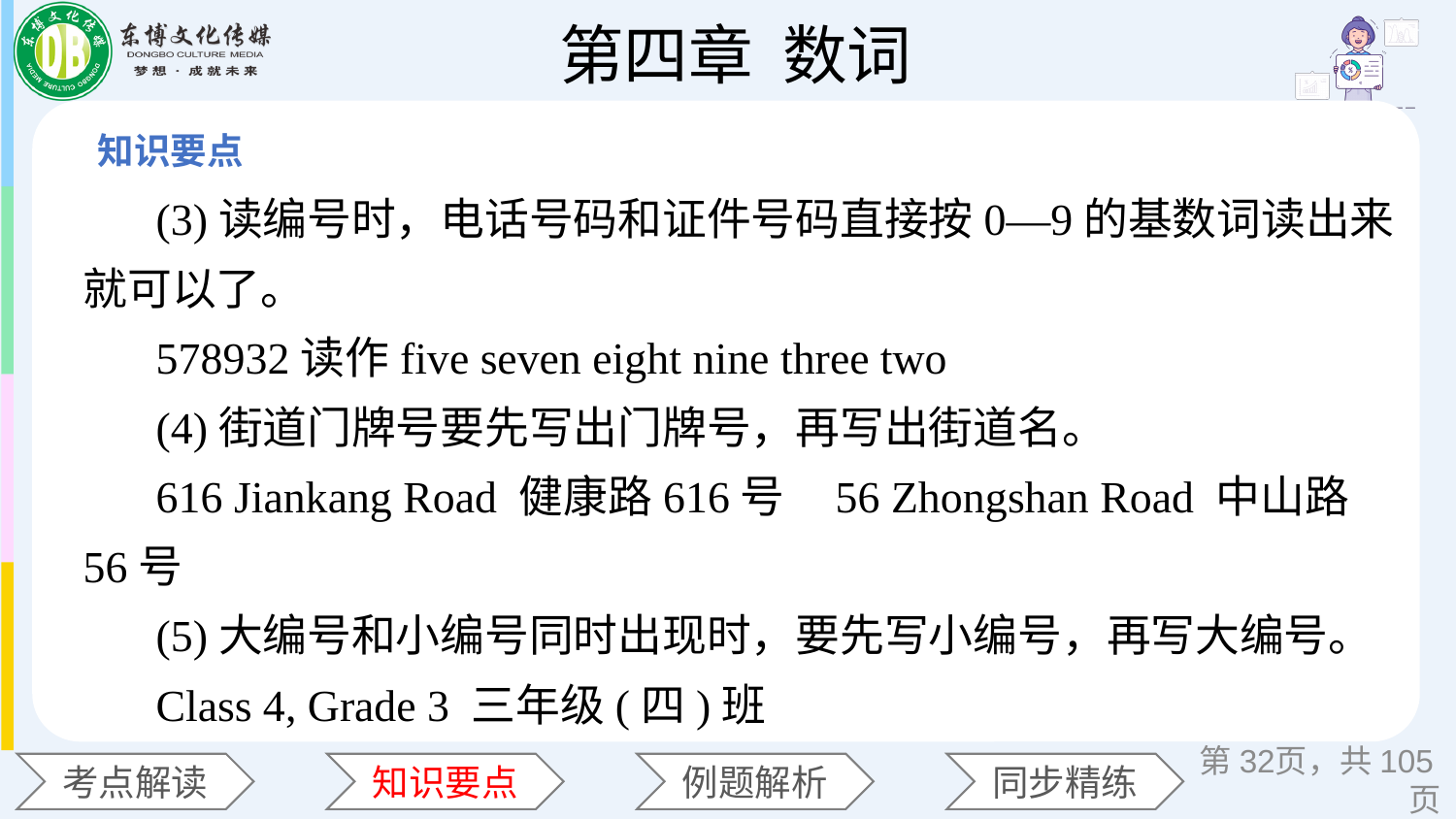

(3)读编号时，电话号码和证件号码直接按0—9的基数词读出来就可以了。
578932读作five seven eight nine three two
(4)街道门牌号要先写出门牌号，再写出街道名。
616 Jiankang Road 健康路616号    56 Zhongshan Road 中山路56号
(5)大编号和小编号同时出现时，要先写小编号，再写大编号。
Class 4, Grade 3 三年级(四)班
第32页，共105页